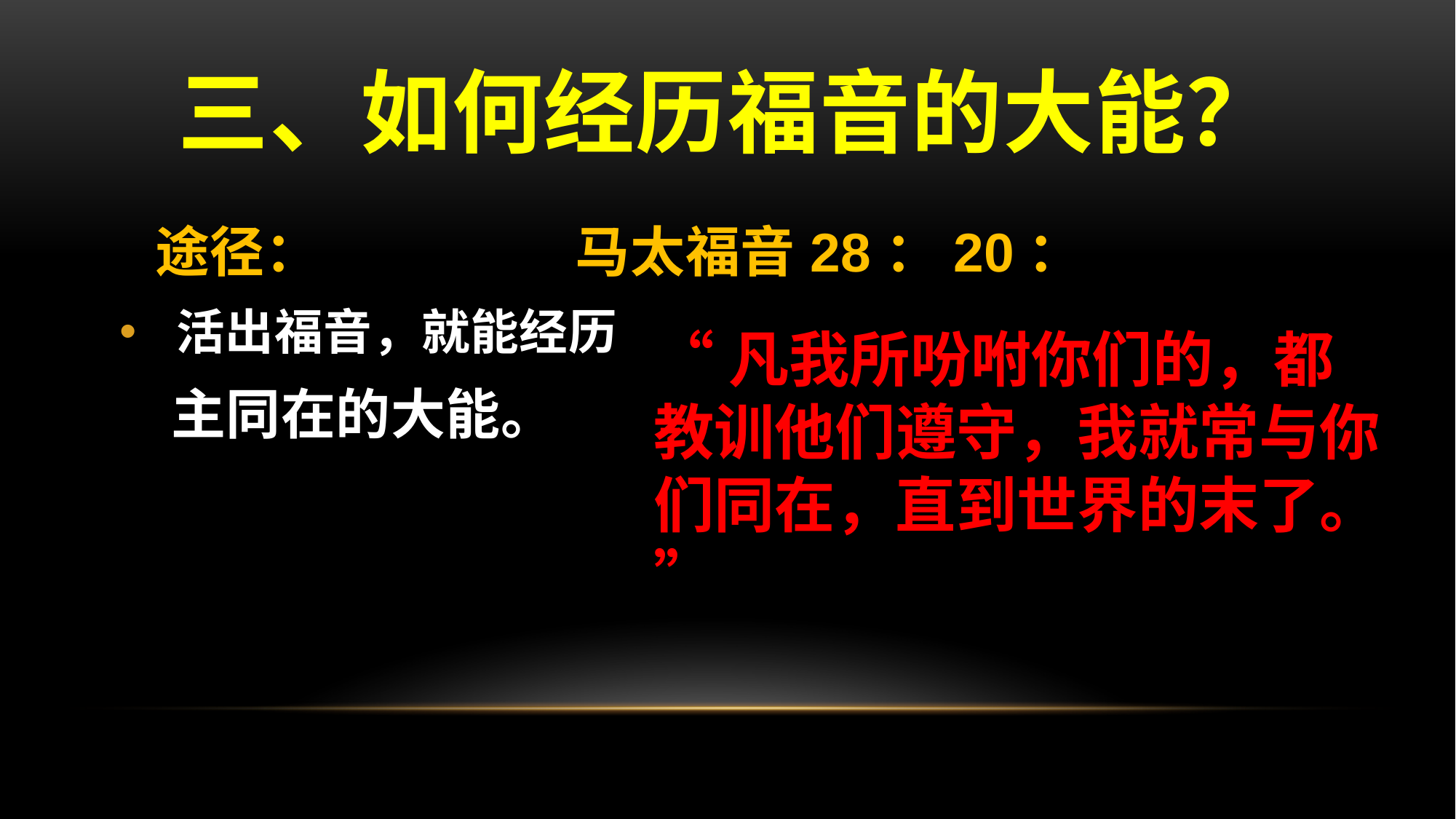

# 三、如何经历福音的大能？
      途径：                    马太福音28：20：
 活出福音，就能经历
   主同在的大能。
“凡我所吩咐你们的，都教训他们遵守，我就常与你们同在，直到世界的末了。 ”